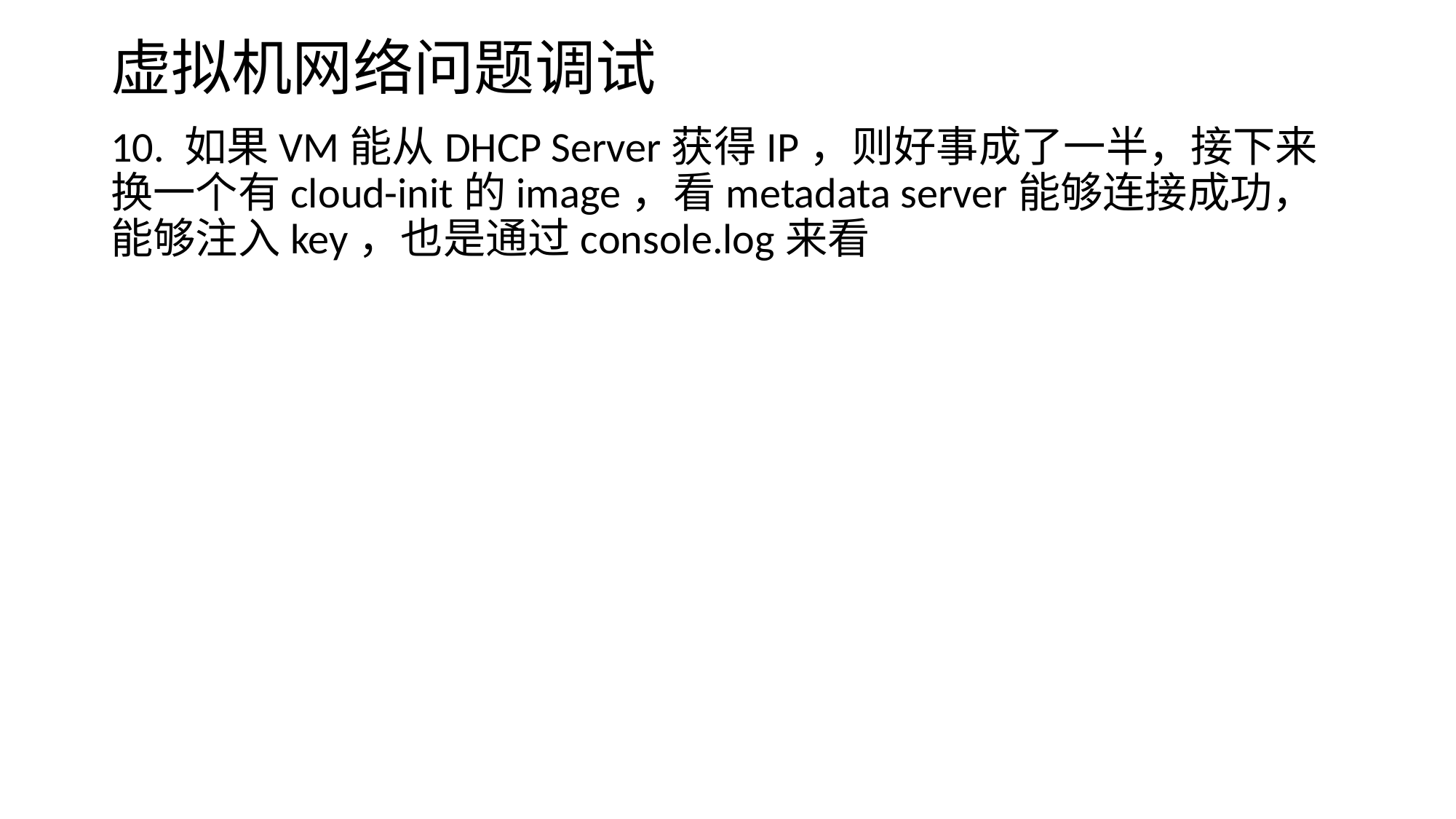

# 虚拟机网络问题调试
10. 如果VM能从DHCP Server获得IP，则好事成了一半，接下来换一个有cloud-init的image，看metadata server能够连接成功，能够注入key，也是通过console.log来看